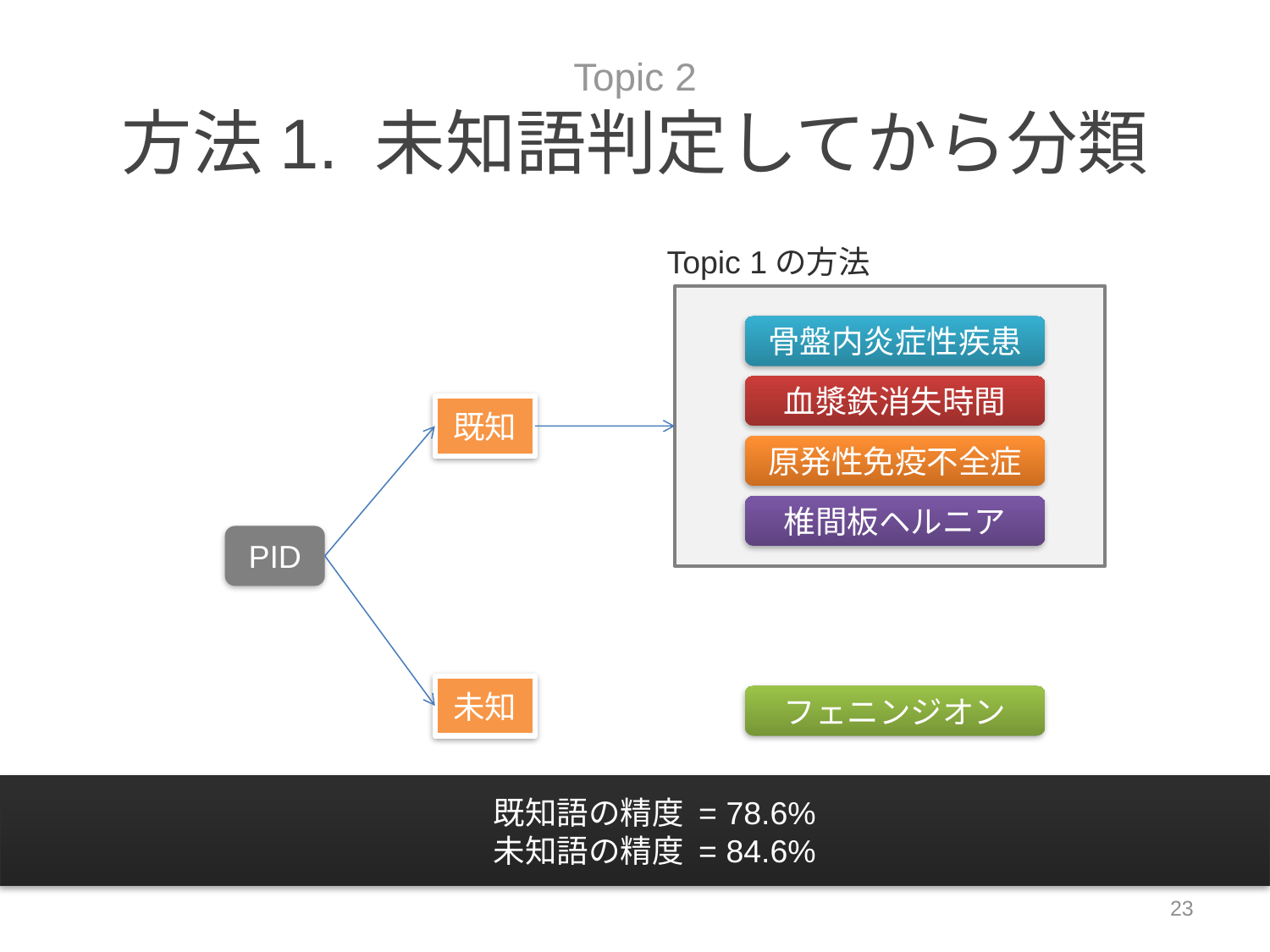

# Topic 2 方法1. 未知語判定してから分類
Topic 1の方法

骨盤内炎症性疾患
血漿鉄消失時間
既知
原発性免疫不全症
椎間板ヘルニア
PID
未知
フェニンジオン
　既知語の精度 = 78.6%
　未知語の精度 = 84.6%
23